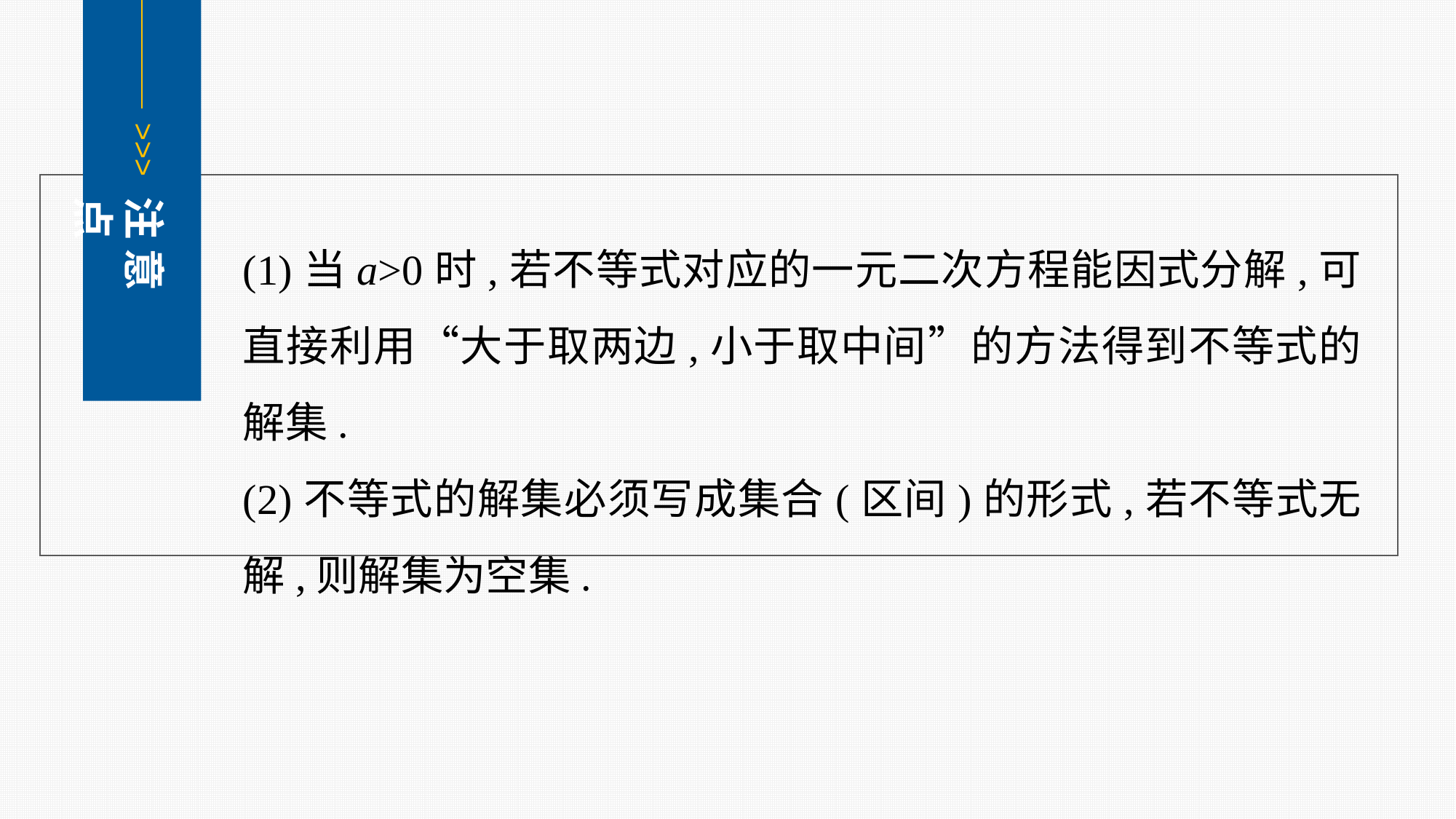

<<<
注 意 点

(1)当a>0时,若不等式对应的一元二次方程能因式分解,可直接利用“大于取两边,小于取中间”的方法得到不等式的解集.
(2)不等式的解集必须写成集合(区间)的形式,若不等式无解,则解集为空集.